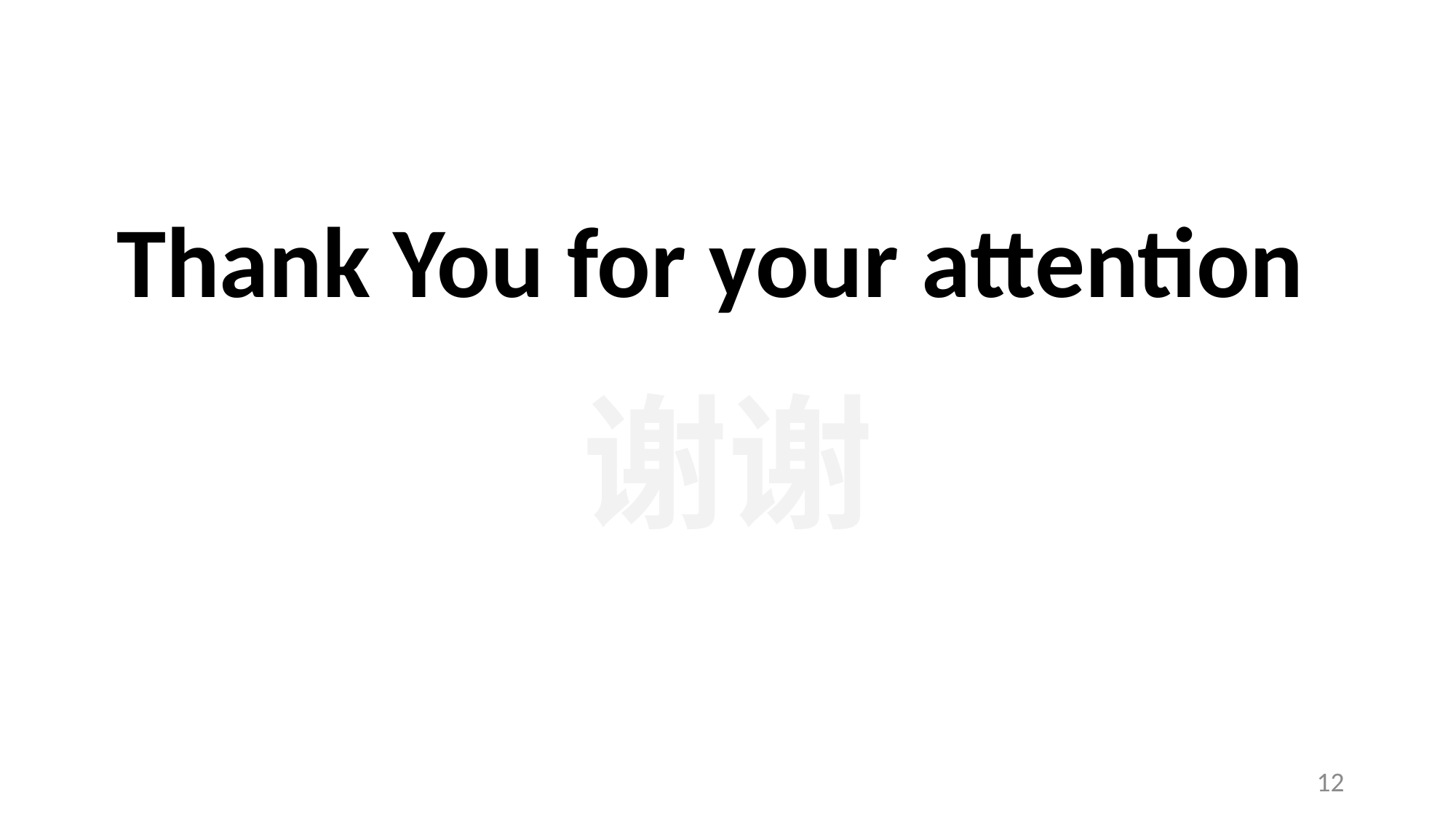

Thank You for your attention
谢谢
12